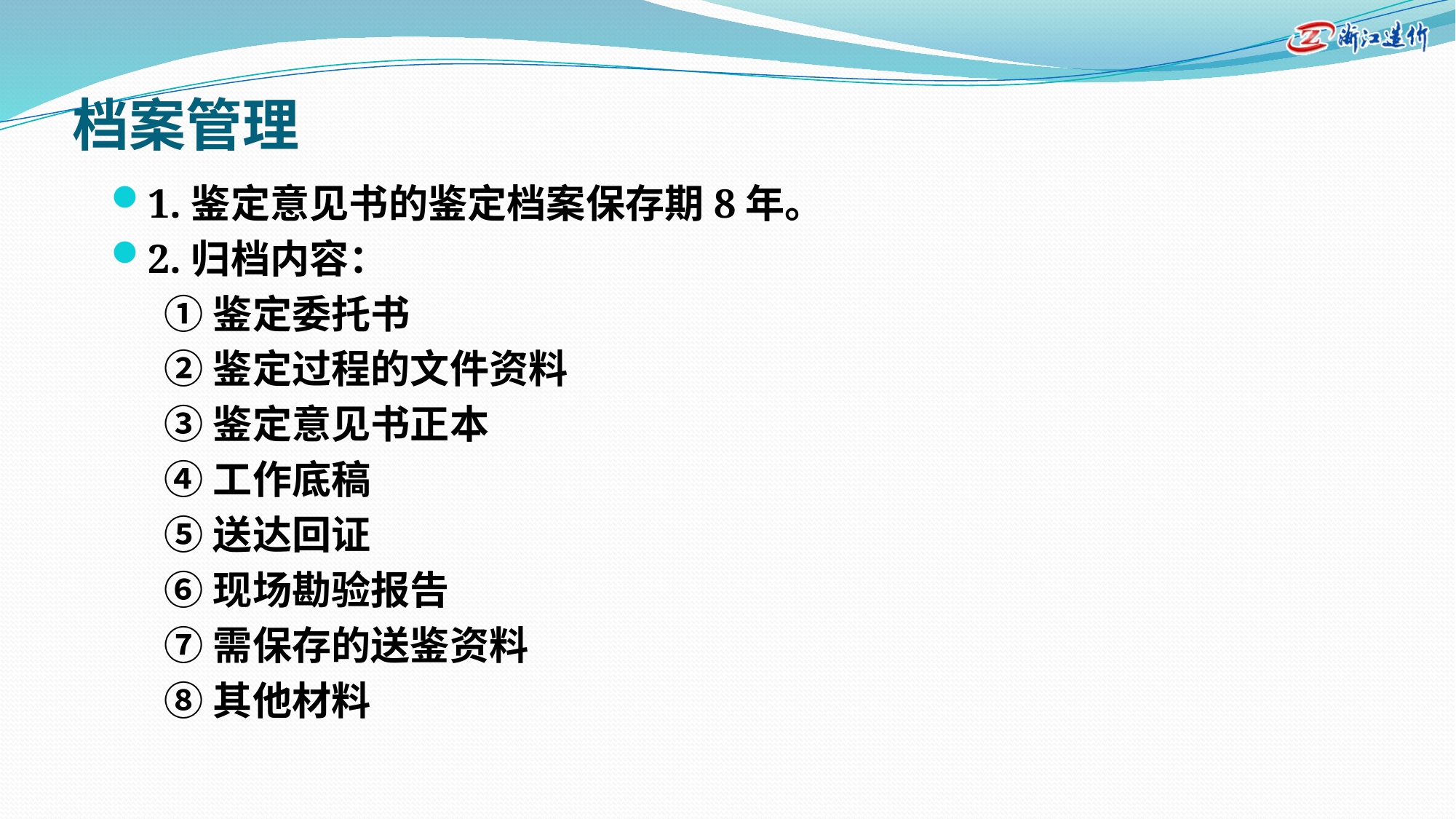

# 档案管理
1.鉴定意见书的鉴定档案保存期8年。
2.归档内容：
      ①鉴定委托书
      ②鉴定过程的文件资料
      ③鉴定意见书正本
      ④工作底稿
      ⑤送达回证
      ⑥现场勘验报告
      ⑦需保存的送鉴资料
      ⑧其他材料